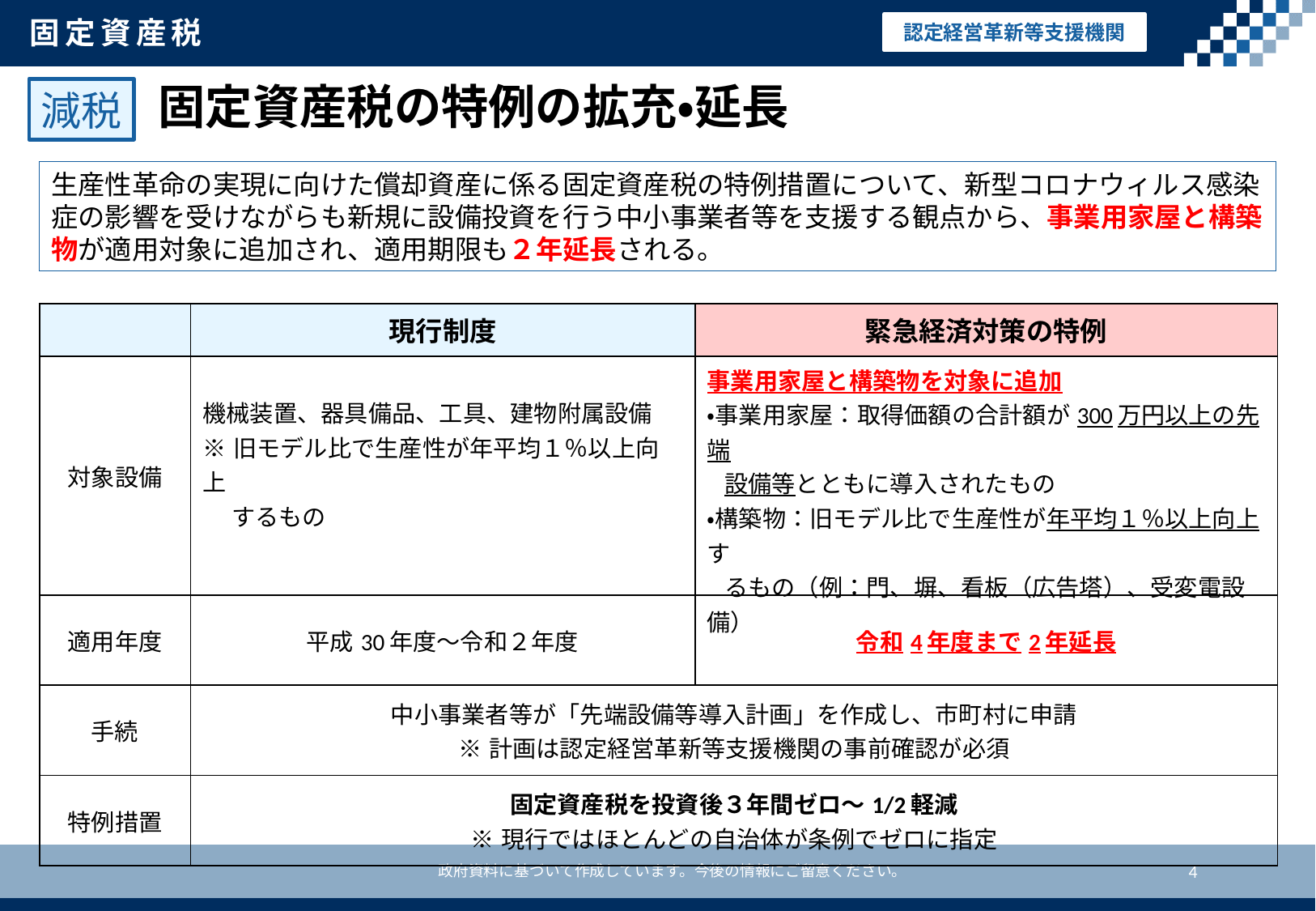

固定資産税
認定経営革新等支援機関
固定資産税の特例の拡充・延長
減税
生産性革命の実現に向けた償却資産に係る固定資産税の特例措置について、新型コロナウィルス感染症の影響を受けながらも新規に設備投資を行う中小事業者等を支援する観点から、事業用家屋と構築物が適用対象に追加され、適用期限も２年延長される。
|  | 現行制度 | 緊急経済対策の特例 |
| --- | --- | --- |
| 対象設備 | 機械装置、器具備品、工具、建物附属設備 ※旧モデル比で生産性が年平均１％以上向上 　 するもの | 事業用家屋と構築物を対象に追加 ・事業用家屋：取得価額の合計額が300万円以上の先端 設備等とともに導入されたもの ・構築物：旧モデル比で生産性が年平均１％以上向上す るもの（例：門、塀、看板（広告塔）、受変電設備） |
| 適用年度 | 平成30年度～令和２年度 | 令和4年度まで2年延長 |
| 手続 | 中小事業者等が「先端設備等導入計画」を作成し、市町村に申請 ※計画は認定経営革新等支援機関の事前確認が必須 |  |
| 特例措置 | 固定資産税を投資後３年間ゼロ～1/2軽減 ※現行ではほとんどの自治体が条例でゼロに指定 |  |
4